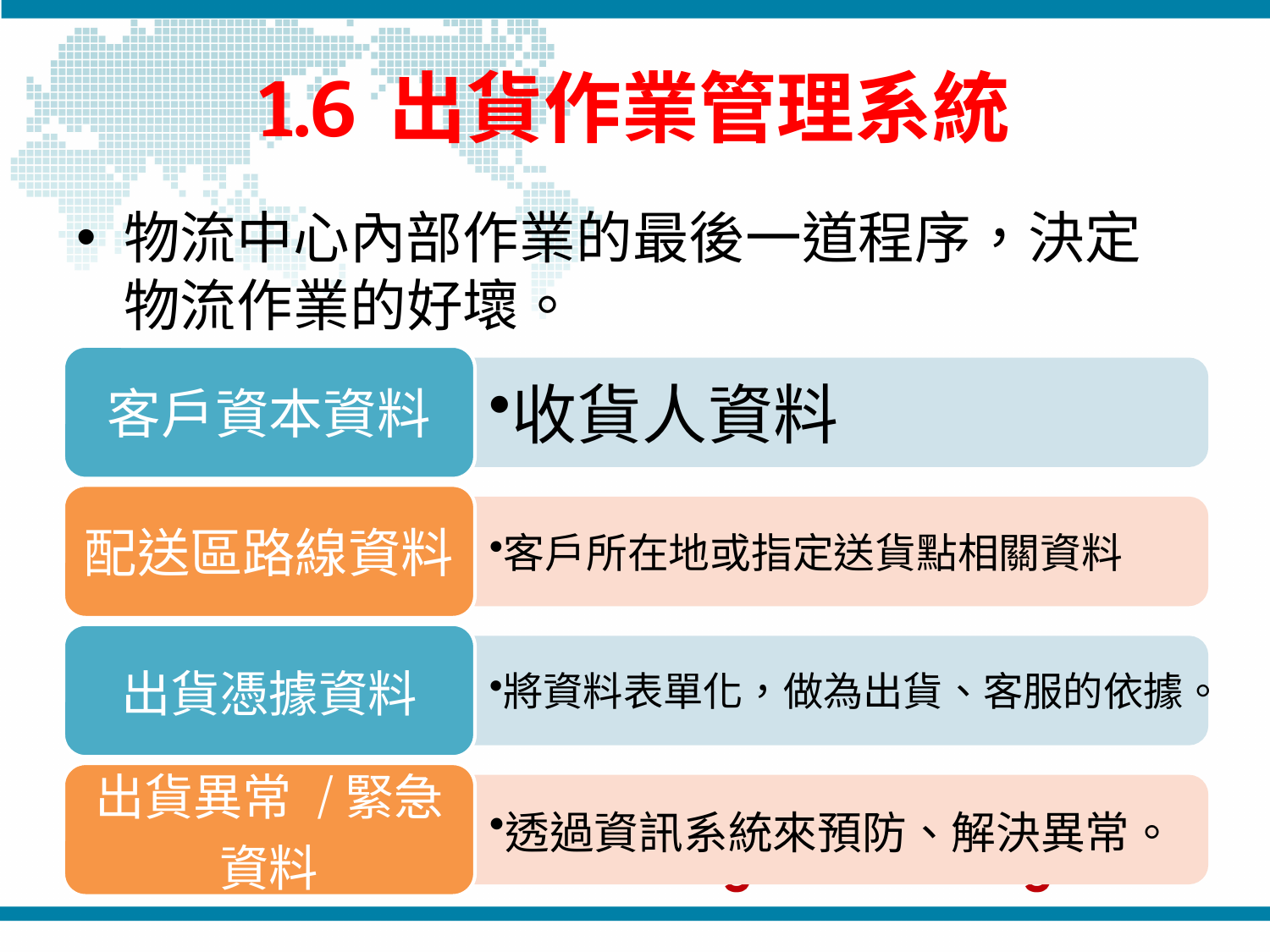

# 1.6 出貨作業管理系統
物流中心內部作業的最後一道程序，決定物流作業的好壞。

客戶資本資料
收貨人資料
配送區路線資料
客戶所在地或指定送貨點相關資料
出貨憑據資料
將資料表單化，做為出貨、客服的依據。
透過資訊系統來預防、解決異常。